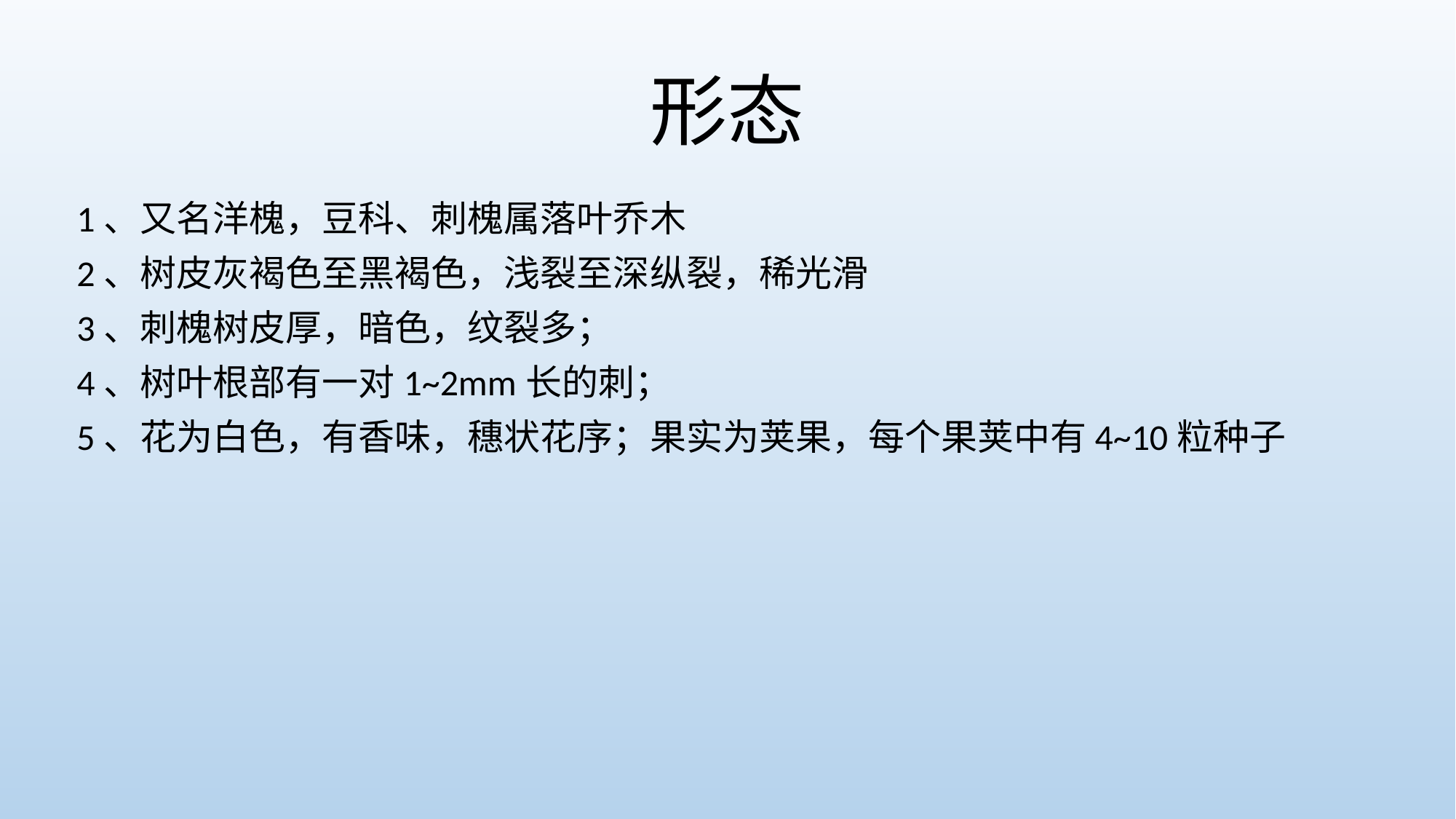

# 形态
1、又名洋槐，豆科、刺槐属落叶乔木
2、树皮灰褐色至黑褐色，浅裂至深纵裂，稀光滑
3、刺槐树皮厚，暗色，纹裂多；
4、树叶根部有一对1~2mm长的刺；
5、花为白色，有香味，穗状花序；果实为荚果，每个果荚中有4~10粒种子